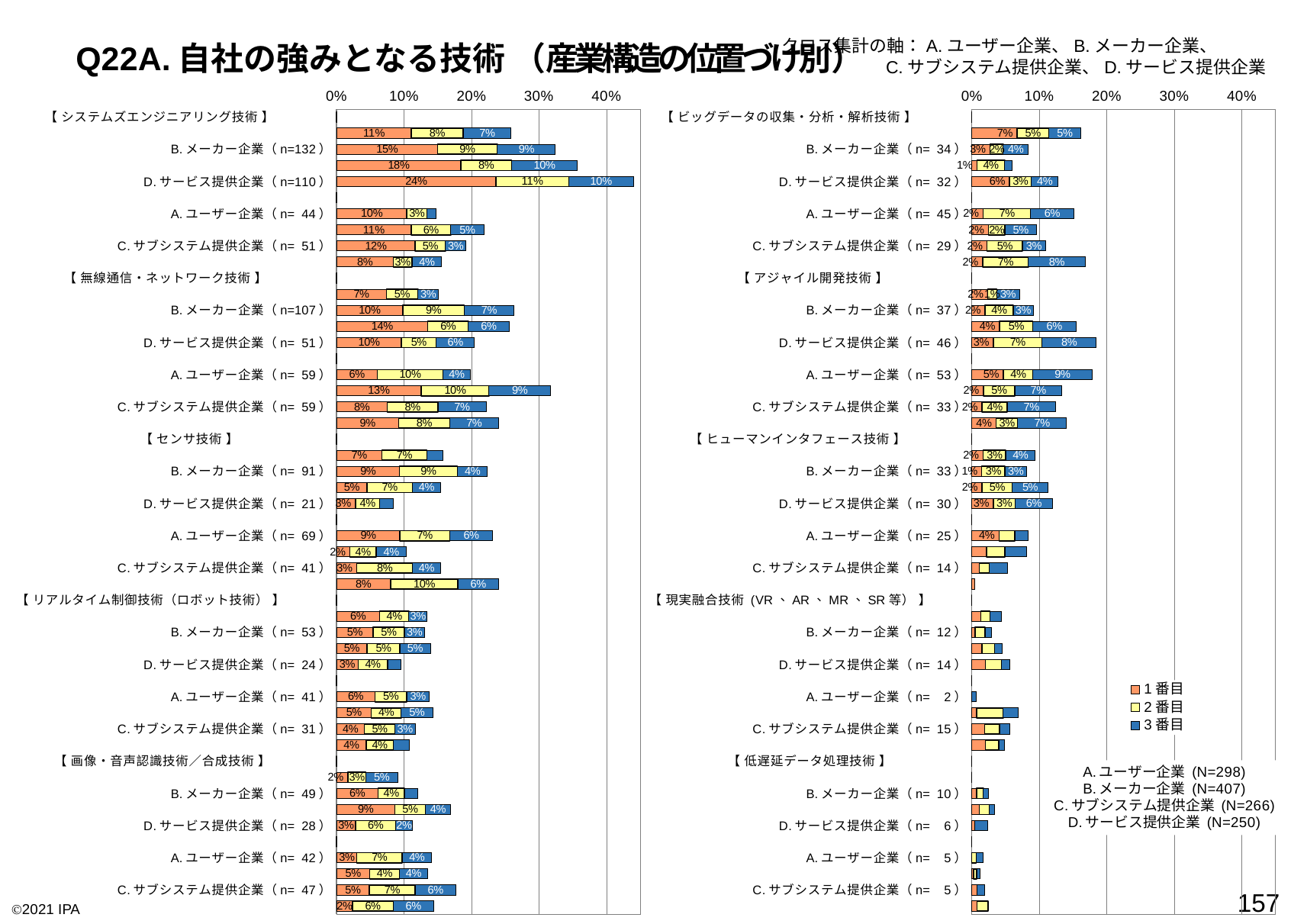

クロス集計の軸：A.ユーザー企業、B.メーカー企業、
                     C.サブシステム提供企業、D.サービス提供企業
Q22A.自社の強みとなる技術 （産業構造の位置づけ別）

### Chart

| Category | 1番目 | 2番目 | 3番目 |
|---|---|---|---|
| 【 システムズエンジニアリング技術 】                 | 0.0 | 0.0 | 0.0 |
| A.ユーザー企業（n=  77） | 0.11073825503355705 | 0.07718120805369127 | 0.07046979865771812 |
| B.メーカー企業（n=132） | 0.14987714987714987 | 0.08845208845208845 | 0.085995085995086 |
| C.サブシステム提供企業（n=  95） | 0.18421052631578946 | 0.07518796992481203 | 0.09774436090225563 |
| D.サービス提供企業（n=110） | 0.236 | 0.108 | 0.096 |
| 【 デバイス技術 】                          | 0.0 | 0.0 | 0.0 |
| A.ユーザー企業（n=  44） | 0.1040268456375839 | 0.030201342281879196 | 0.013422818791946308 |
| B.メーカー企業（n=  89） | 0.11056511056511056 | 0.05896805896805897 | 0.04914004914004914 |
| C.サブシステム提供企業（n=  51） | 0.11654135338345864 | 0.045112781954887216 | 0.03007518796992481 |
| D.サービス提供企業（n=  39） | 0.084 | 0.028 | 0.044 |
| 【 無線通信・ネットワーク技術 】                   | 0.0 | 0.0 | 0.0 |
| A.ユーザー企業（n=  45） | 0.0738255033557047 | 0.04697986577181208 | 0.030201342281879196 |
| B.メーカー企業（n=107） | 0.09828009828009827 | 0.09090909090909091 | 0.07371007371007371 |
| C.サブシステム提供企業（n=  68） | 0.13533834586466165 | 0.06015037593984962 | 0.06015037593984962 |
| D.サービス提供企業（n=  51） | 0.096 | 0.052 | 0.056 |
| 【 IoTシステム構築技術 】                     | 0.0 | 0.0 | 0.0 |
| A.ユーザー企業（n=  59） | 0.06040268456375839 | 0.09731543624161074 | 0.040268456375838924 |
| B.メーカー企業（n=129） | 0.12530712530712532 | 0.10073710073710074 | 0.09090909090909091 |
| C.サブシステム提供企業（n=  59） | 0.07518796992481203 | 0.07518796992481203 | 0.07142857142857142 |
| D.サービス提供企業（n=  60） | 0.092 | 0.076 | 0.072 |
| 【 センサ技術 】                           | 0.0 | 0.0 | 0.0 |
| A.ユーザー企業（n=  47） | 0.06711409395973154 | 0.06711409395973154 | 0.02348993288590604 |
| B.メーカー企業（n=  91） | 0.09336609336609336 | 0.085995085995086 | 0.044226044226044224 |
| C.サブシステム提供企業（n=  41） | 0.045112781954887216 | 0.06766917293233082 | 0.041353383458646614 |
| D.サービス提供企業（n=  21） | 0.028 | 0.036 | 0.02 |
| 【 サーバ／ストレージ技術（管理・運用を含む） 】           | 0.0 | 0.0 | 0.0 |
| A.ユーザー企業（n=  69） | 0.09395973154362416 | 0.0738255033557047 | 0.06375838926174497 |
| B.メーカー企業（n=  42） | 0.019656019656019656 | 0.03931203931203931 | 0.044226044226044224 |
| C.サブシステム提供企業（n=  41） | 0.03007518796992481 | 0.08270676691729323 | 0.041353383458646614 |
| D.サービス提供企業（n=  60） | 0.08 | 0.1 | 0.06 |
| 【 リアルタイム制御技術（ロボット技術） 】              | 0.0 | 0.0 | 0.0 |
| A.ユーザー企業（n=  40） | 0.06375838926174497 | 0.0436241610738255 | 0.026845637583892617 |
| B.メーカー企業（n=  53） | 0.05405405405405406 | 0.04668304668304668 | 0.029484029484029485 |
| C.サブシステム提供企業（n=  37） | 0.045112781954887216 | 0.04887218045112782 | 0.045112781954887216 |
| D.サービス提供企業（n=  24） | 0.032 | 0.044 | 0.02 |
| 【 モデリング技術（制御、システム、ユーザ、データ等） 】       | 0.0 | 0.0 | 0.0 |
| A.ユーザー企業（n=  41） | 0.05704697986577181 | 0.04697986577181208 | 0.03355704697986577 |
| B.メーカー企業（n=  58） | 0.051597051597051594 | 0.044226044226044224 | 0.04668304668304668 |
| C.サブシステム提供企業（n=  31） | 0.041353383458646614 | 0.045112781954887216 | 0.03007518796992481 |
| D.サービス提供企業（n=  27） | 0.044 | 0.04 | 0.024 |
| 【 画像・音声認識技術／合成技術 】                  | 0.0 | 0.0 | 0.0 |
| A.ユーザー企業（n=  27） | 0.016778523489932886 | 0.026845637583892617 | 0.04697986577181208 |
| B.メーカー企業（n=  49） | 0.06142506142506143 | 0.03931203931203931 | 0.019656019656019656 |
| C.サブシステム提供企業（n=  45） | 0.08646616541353383 | 0.045112781954887216 | 0.03759398496240601 |
| D.サービス提供企業（n=  28） | 0.028 | 0.06 | 0.024 |
| 【 AI（機械学習、ディープラーニング等）技術 】           | 0.0 | 0.0 | 0.0 |
| A.ユーザー企業（n=  42） | 0.030201342281879196 | 0.06711409395973154 | 0.0436241610738255 |
| B.メーカー企業（n=  55） | 0.04914004914004914 | 0.044226044226044224 | 0.04176904176904177 |
| C.サブシステム提供企業（n=  47） | 0.04887218045112782 | 0.06766917293233082 | 0.06015037593984962 |
| D.サービス提供企業（n=  36） | 0.024 | 0.06 | 0.06 |

### Chart:

| Category | 1番目 | 2番目 | 3番目 |
|---|---|---|---|
| 【 ビッグデータの収集・分析・解析技術 】               | 0.0 | 0.0 | 0.0 |
| A.ユーザー企業（n=  48） | 0.06711409395973154 | 0.04697986577181208 | 0.04697986577181208 |
| B.メーカー企業（n=  34） | 0.02702702702702703 | 0.019656019656019656 | 0.036855036855036855 |
| C.サブシステム提供企業（n=  16） | 0.007518796992481203 | 0.041353383458646614 | 0.011278195488721804 |
| D.サービス提供企業（n=  32） | 0.056 | 0.032 | 0.04 |
| 【 セーフティ及びセキュリティ技術 】                 | 0.0 | 0.0 | 0.0 |
| A.ユーザー企業（n=  45） | 0.016778523489932886 | 0.07046979865771812 | 0.06375838926174497 |
| B.メーカー企業（n=  39） | 0.02457002457002457 | 0.02457002457002457 | 0.04668304668304668 |
| C.サブシステム提供企業（n=  29） | 0.022556390977443608 | 0.05263157894736842 | 0.03383458646616541 |
| D.サービス提供企業（n=  42） | 0.016 | 0.068 | 0.084 |
| 【 アジャイル開発技術 】                       | 0.0 | 0.0 | 0.0 |
| A.ユーザー企業（n=  21） | 0.02348993288590604 | 0.013422818791946308 | 0.03355704697986577 |
| B.メーカー企業（n=  37） | 0.019656019656019656 | 0.04176904176904177 | 0.029484029484029485 |
| C.サブシステム提供企業（n=  41） | 0.041353383458646614 | 0.04887218045112782 | 0.06390977443609022 |
| D.サービス提供企業（n=  46） | 0.032 | 0.072 | 0.08 |
| 【 他の製品・システムとの接続を想定した検証技術 】          | 0.0 | 0.0 | 0.0 |
| A.ユーザー企業（n=  53） | 0.04697986577181208 | 0.0436241610738255 | 0.087248322147651 |
| B.メーカー企業（n=  54） | 0.0171990171990172 | 0.04668304668304668 | 0.0687960687960688 |
| C.サブシステム提供企業（n=  33） | 0.015037593984962405 | 0.03759398496240601 | 0.07142857142857142 |
| D.サービス提供企業（n=  35） | 0.036 | 0.032 | 0.072 |
| 【 ヒューマンインタフェース技術 】                  | 0.0 | 0.0 | 0.0 |
| A.ユーザー企業（n=  28） | 0.016778523489932886 | 0.03355704697986577 | 0.0436241610738255 |
| B.メーカー企業（n=  33） | 0.014742014742014743 | 0.0343980343980344 | 0.03194103194103194 |
| C.サブシステム提供企業（n=  30） | 0.015037593984962405 | 0.045112781954887216 | 0.05263157894736842 |
| D.サービス提供企業（n=  30） | 0.032 | 0.032 | 0.056 |
| 【 アクチュエータ技術 】                       | 0.0 | 0.0 | 0.0 |
| A.ユーザー企業（n=  25） | 0.040268456375838924 | 0.02348993288590604 | 0.020134228187919462 |
| B.メーカー企業（n=  33） | 0.022113022113022112 | 0.02702702702702703 | 0.03194103194103194 |
| C.サブシステム提供企業（n=  14） | 0.011278195488721804 | 0.015037593984962405 | 0.02631578947368421 |
| D.サービス提供企業（n=    1） | 0.004 | 0.0 | 0.0 |
| 【 現実融合技術 (VR、AR、MR、SR等） 】           | 0.0 | 0.0 | 0.0 |
| A.ユーザー企業（n=  13） | 0.013422818791946308 | 0.013422818791946308 | 0.016778523489932886 |
| B.メーカー企業（n=  12） | 0.004914004914004914 | 0.014742014742014743 | 0.009828009828009828 |
| C.サブシステム提供企業（n=  12） | 0.015037593984962405 | 0.018796992481203006 | 0.011278195488721804 |
| D.サービス提供企業（n=  14） | 0.02 | 0.024 | 0.012 |
| 【 エッジコンピューティング／フォグコンピューティング 】       | 0.0 | 0.0 | 0.0 |
| A.ユーザー企業（n=    2） | 0.0 | 0.0 | 0.006711409395973154 |
| B.メーカー企業（n=  28） | 0.007371007371007371 | 0.03931203931203931 | 0.022113022113022112 |
| C.サブシステム提供企業（n=  15） | 0.018796992481203006 | 0.022556390977443608 | 0.015037593984962405 |
| D.サービス提供企業（n=  12） | 0.02 | 0.02 | 0.008 |
| 【 低遅延データ処理技術 】                      | 0.0 | 0.0 | 0.0 |
| A.ユーザー企業（n=    0） | 0.0 | 0.0 | 0.0 |
| B.メーカー企業（n=  10） | 0.007371007371007371 | 0.009828009828009828 | 0.007371007371007371 |
| C.サブシステム提供企業（n=    9） | 0.011278195488721804 | 0.015037593984962405 | 0.007518796992481203 |
| D.サービス提供企業（n=    6） | 0.004 | 0.0 | 0.02 |
| 【 ブロックチェーン技術 】                      | 0.0 | 0.0 | 0.0 |
| A.ユーザー企業（n=    5） | 0.0 | 0.006711409395973154 | 0.010067114093959731 |
| B.メーカー企業（n=    5） | 0.002457002457002457 | 0.004914004914004914 | 0.004914004914004914 |
| C.サブシステム提供企業（n=    5） | 0.007518796992481203 | 0.0 | 0.011278195488721804 |
| D.サービス提供企業（n=    6） | 0.008 | 0.016 | 0.0 |